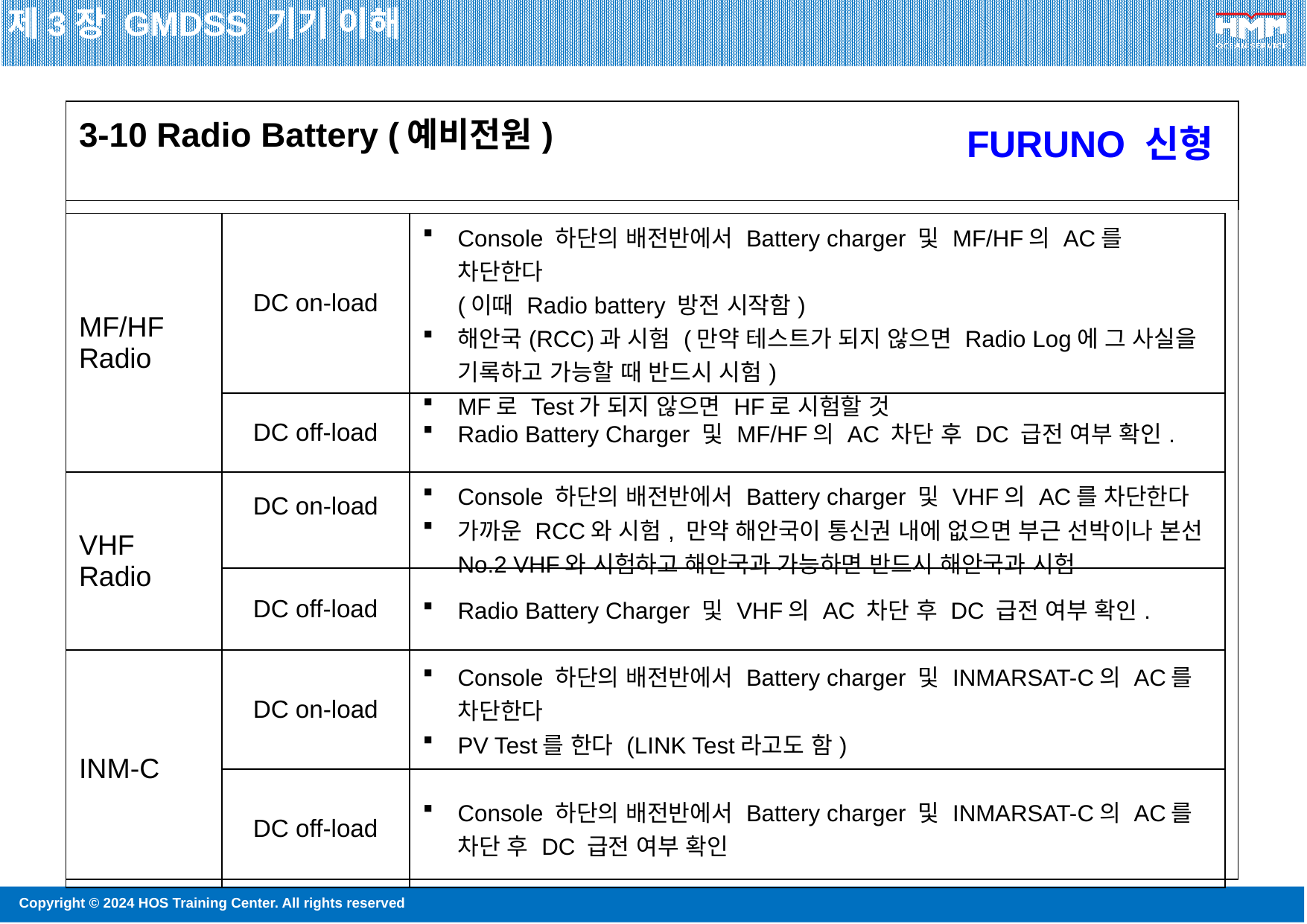

제3장 GMDSS 기기 이해
| 3-10 Radio Battery (예비전원) |
| --- |
FURUNO 신형

| MF/HF Radio | DC on-load | Console 하단의 배전반에서 Battery charger 및 MF/HF의 AC를 차단한다 (이때 Radio battery 방전 시작함) 해안국(RCC)과 시험 (만약 테스트가 되지 않으면 Radio Log에 그 사실을 기록하고 가능할 때 반드시 시험) MF로 Test가 되지 않으면 HF로 시험할 것 |
| --- | --- | --- |
|  | DC off-load | Radio Battery Charger 및 MF/HF의 AC 차단 후 DC 급전 여부 확인. |
| VHF Radio | DC on-load | Console 하단의 배전반에서 Battery charger 및 VHF의 AC를 차단한다 가까운 RCC와 시험, 만약 해안국이 통신권 내에 없으면 부근 선박이나 본선 No.2 VHF와 시험하고 해안국과 가능하면 반드시 해안국과 시험 |
|  | DC off-load | Radio Battery Charger 및 VHF의 AC 차단 후 DC 급전 여부 확인. |
| INM-C | DC on-load | Console 하단의 배전반에서 Battery charger 및 INMARSAT-C의 AC를 차단한다 PV Test를 한다 (LINK Test라고도 함) |
|  | DC off-load | Console 하단의 배전반에서 Battery charger 및 INMARSAT-C의 AC를 차단 후 DC 급전 여부 확인 |
통상 초기 충전전류가 20A가   되고 서서히 충전이 되면서 10시간 정도 후, 2A 이하로 떨어지면 다시 부동충전 mode로 전환함)
90